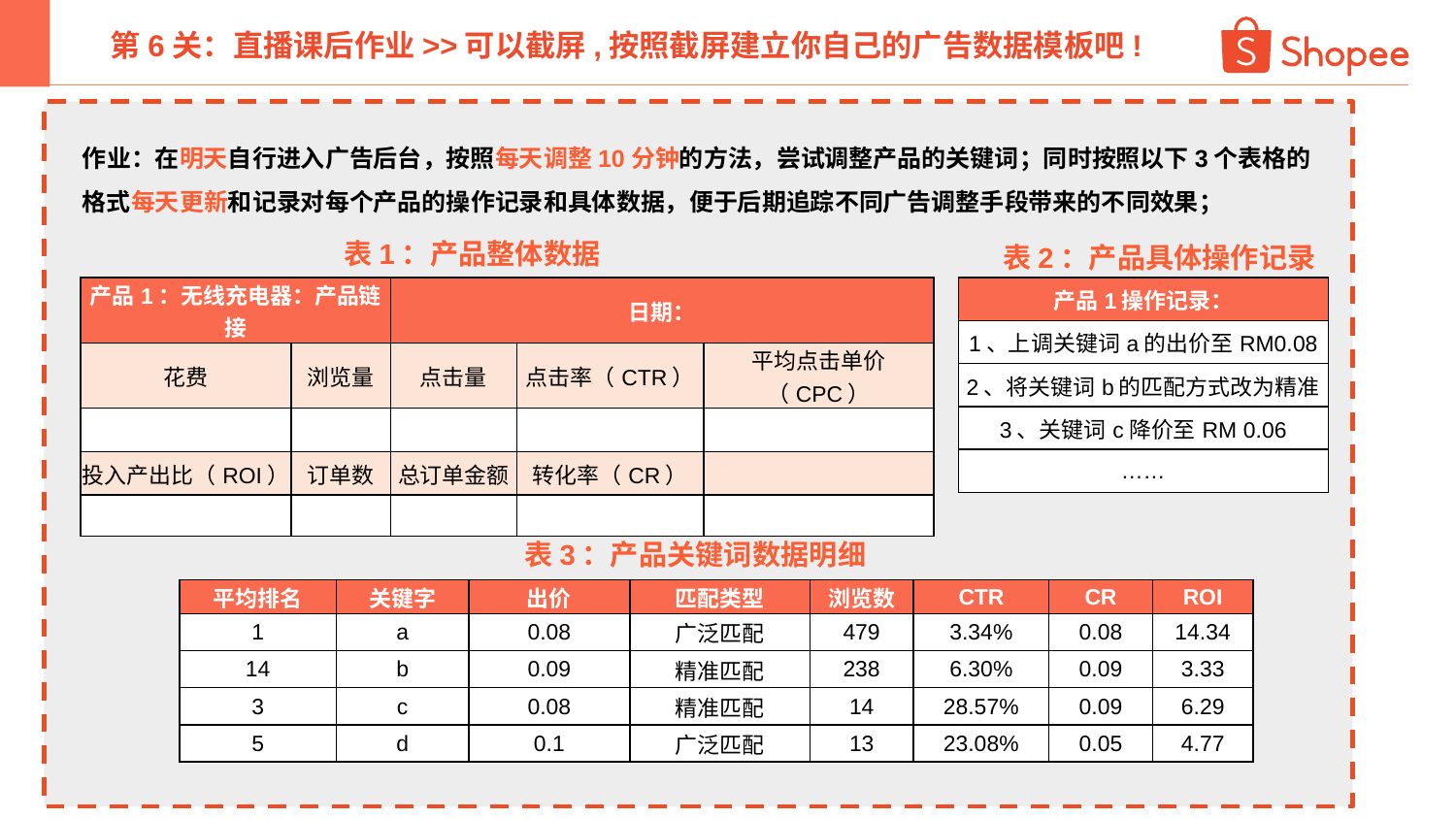

第6关：直播课后作业>>可以截屏,按照截屏建立你自己的广告数据模板吧!

作业：在明天自行进入广告后台，按照每天调整10分钟的方法，尝试调整产品的关键词；同时按照以下3个表格的格式每天更新和记录对每个产品的操作记录和具体数据，便于后期追踪不同广告调整手段带来的不同效果；

表1：产品整体数据
表2：产品具体操作记录
| 产品1：无线充电器：产品链接 |  | 日期： |  |  |
| --- | --- | --- | --- | --- |
| 花费 | 浏览量 | 点击量 | 点击率（CTR） | 平均点击单价（CPC） |
|  |  |  |  |  |
| 投入产出比（ROI） | 订单数 | 总订单金额 | 转化率（CR） |  |
|  |  |  |  |  |
| 产品1操作记录： |
| --- |
| 1、上调关键词a的出价至RM0.08 |
| 2、将关键词b的匹配方式改为精准 |
| 3、关键词c降价至RM 0.06 |
| …… |
表3：产品关键词数据明细
| 平均排名 | 关键字 | 出价 | 匹配类型 | 浏览数 | CTR | CR | ROI |
| --- | --- | --- | --- | --- | --- | --- | --- |
| 1 | a | 0.08 | 广泛匹配 | 479 | 3.34% | 0.08 | 14.34 |
| 14 | b | 0.09 | 精准匹配 | 238 | 6.30% | 0.09 | 3.33 |
| 3 | c | 0.08 | 精准匹配 | 14 | 28.57% | 0.09 | 6.29 |
| 5 | d | 0.1 | 广泛匹配 | 13 | 23.08% | 0.05 | 4.77 |
44